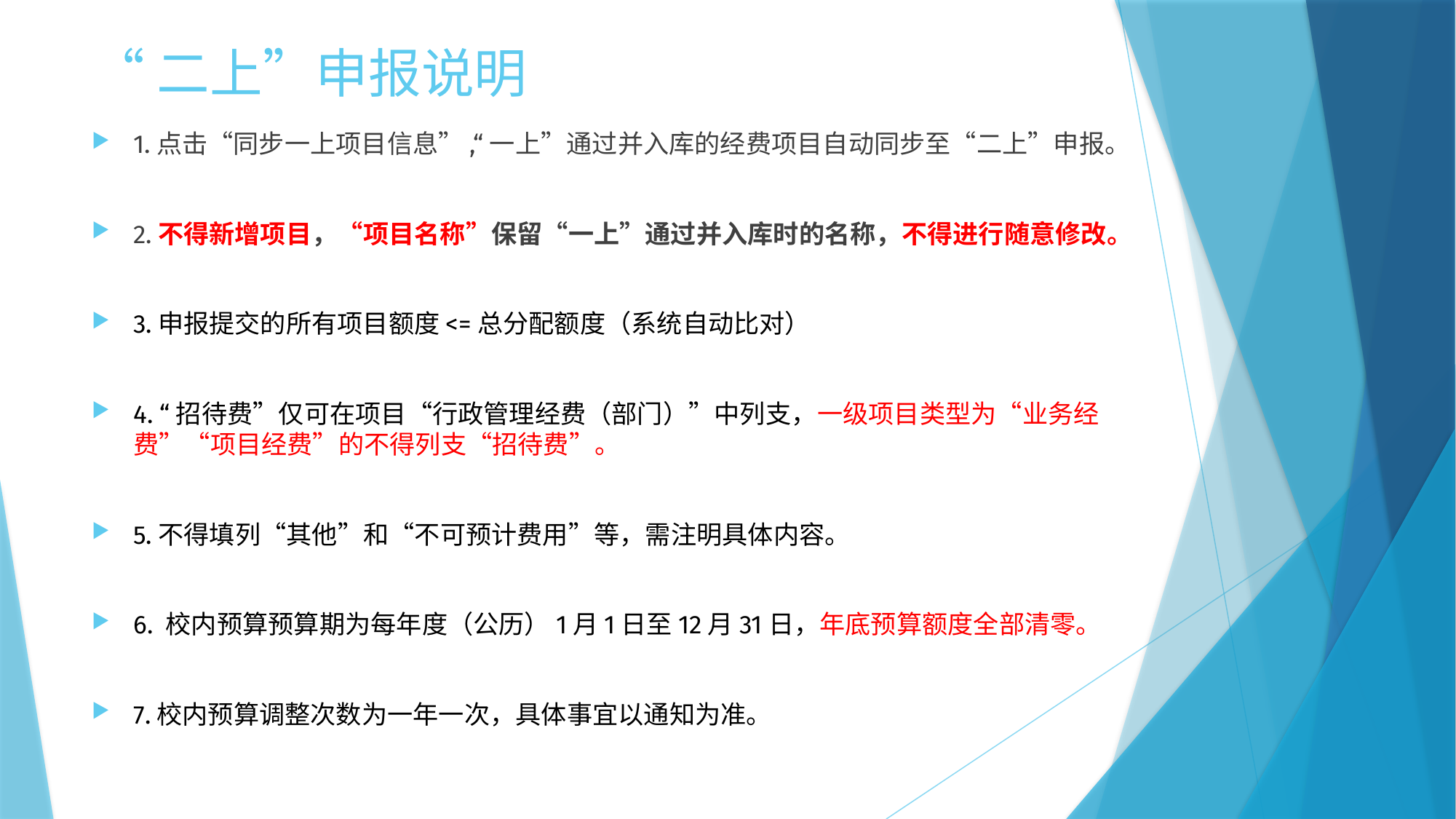

# “二上”申报说明
1.点击“同步一上项目信息”,“一上”通过并入库的经费项目自动同步至“二上”申报。

2.不得新增项目，“项目名称”保留“一上”通过并入库时的名称，不得进行随意修改。

3.申报提交的所有项目额度<=总分配额度（系统自动比对）

4. “招待费”仅可在项目“行政管理经费（部门）”中列支，一级项目类型为“业务经费”“项目经费”的不得列支“招待费”。

5.不得填列“其他”和“不可预计费用”等，需注明具体内容。

6. 校内预算预算期为每年度（公历）1月1日至12月31日，年底预算额度全部清零。

7.校内预算调整次数为一年一次，具体事宜以通知为准。